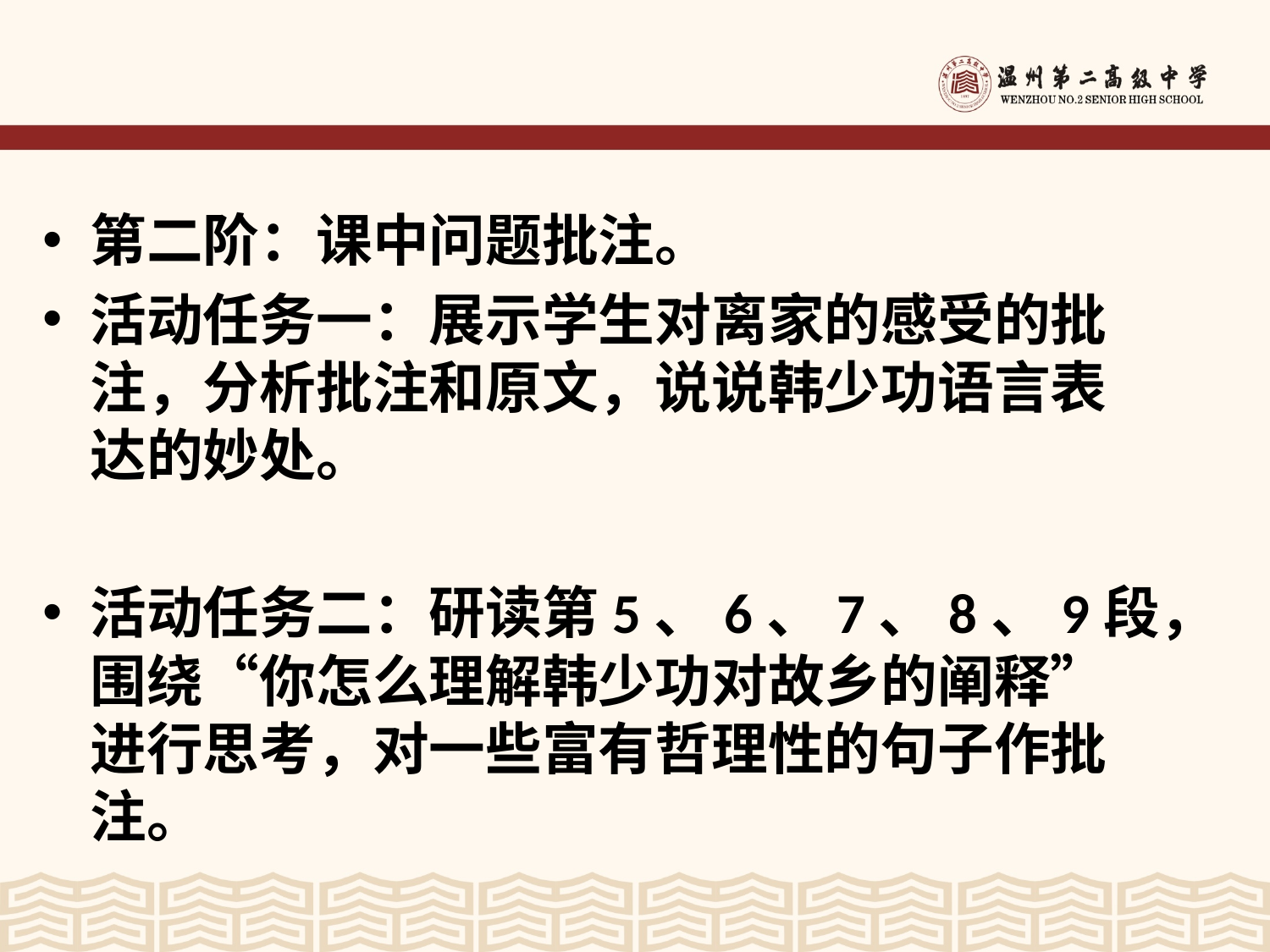

第二阶：课中问题批注。
活动任务一：展示学生对离家的感受的批注，分析批注和原文，说说韩少功语言表达的妙处。

活动任务二：研读第5、6、7、8、9段，围绕“你怎么理解韩少功对故乡的阐释”进行思考，对一些富有哲理性的句子作批注。